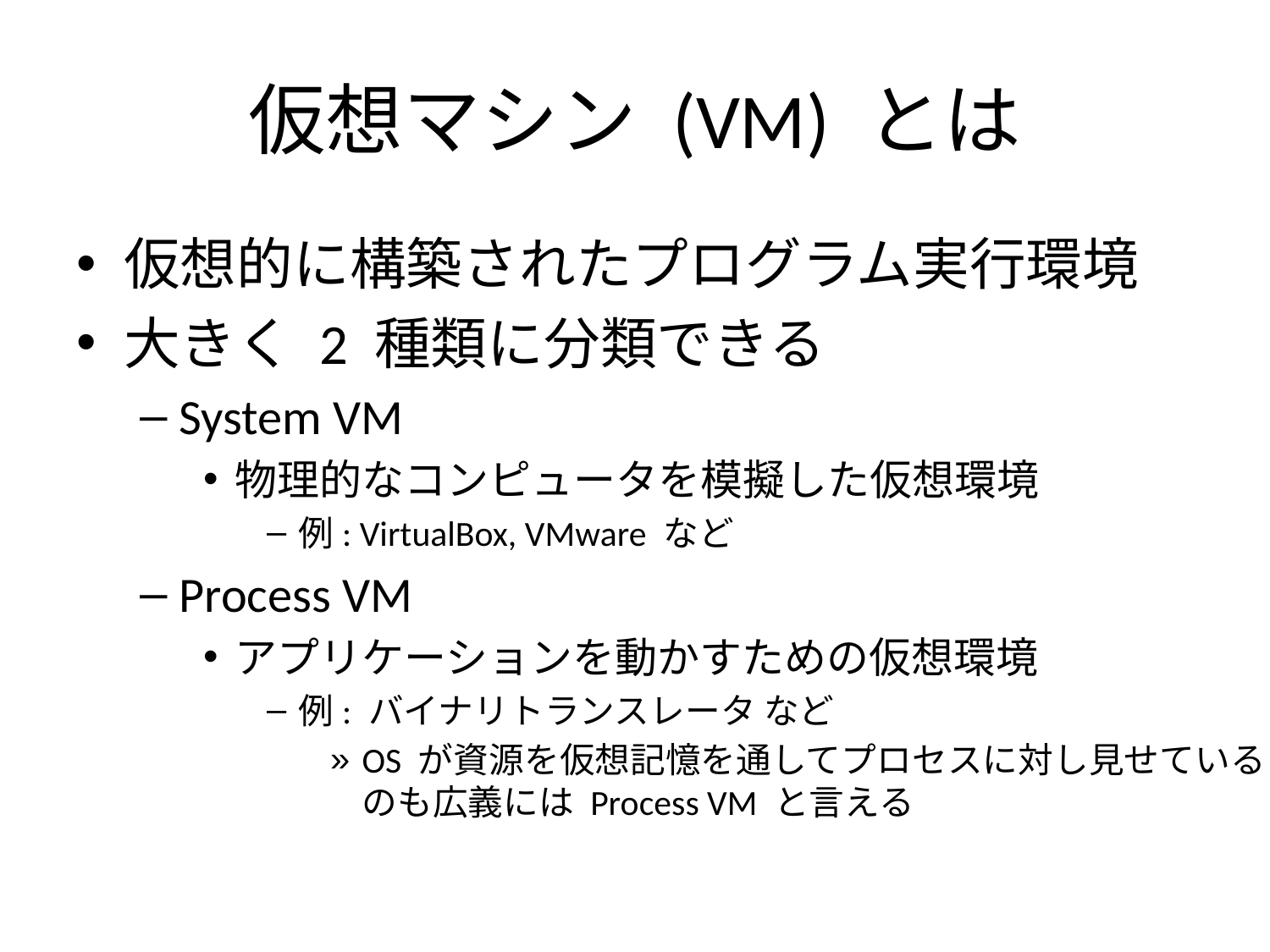

# 仮想マシン (VM) とは
仮想的に構築されたプログラム実行環境
大きく 2 種類に分類できる
System VM
物理的なコンピュータを模擬した仮想環境
例: VirtualBox, VMware など
Process VM
アプリケーションを動かすための仮想環境
例: バイナリトランスレータ など
OS が資源を仮想記憶を通してプロセスに対し見せているのも広義には Process VM と言える